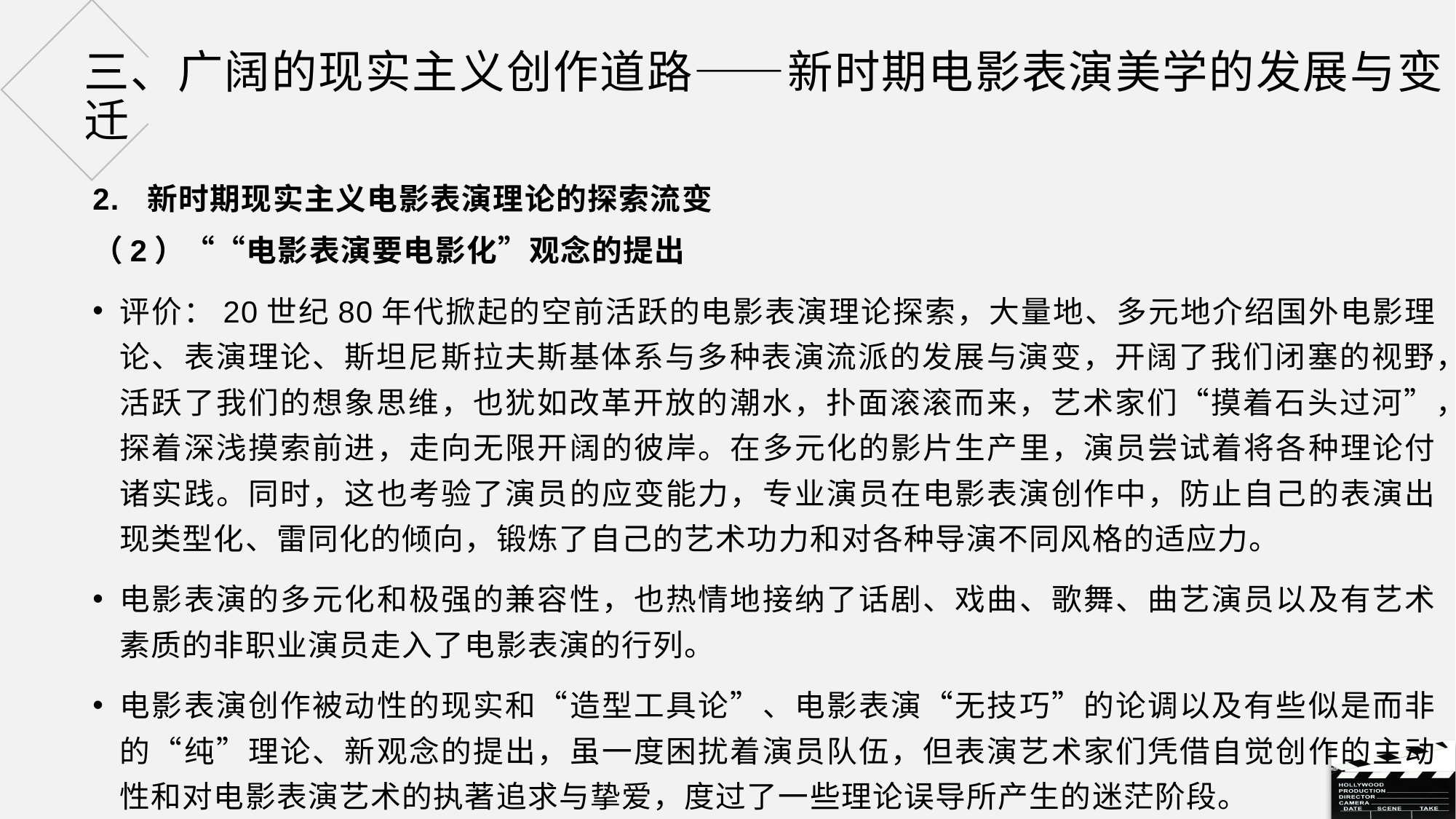

# 三、广阔的现实主义创作道路——新时期电影表演美学的发展与变迁
新时期现实主义电影表演理论的探索流变
（2）““电影表演要电影化”观念的提出
评价：20世纪80年代掀起的空前活跃的电影表演理论探索，大量地、多元地介绍国外电影理论、表演理论、斯坦尼斯拉夫斯基体系与多种表演流派的发展与演变，开阔了我们闭塞的视野，活跃了我们的想象思维，也犹如改革开放的潮水，扑面滚滚而来，艺术家们“摸着石头过河”，探着深浅摸索前进，走向无限开阔的彼岸。在多元化的影片生产里，演员尝试着将各种理论付诸实践。同时，这也考验了演员的应变能力，专业演员在电影表演创作中，防止自己的表演出现类型化、雷同化的倾向，锻炼了自己的艺术功力和对各种导演不同风格的适应力。
电影表演的多元化和极强的兼容性，也热情地接纳了话剧、戏曲、歌舞、曲艺演员以及有艺术素质的非职业演员走入了电影表演的行列。
电影表演创作被动性的现实和“造型工具论”、电影表演“无技巧”的论调以及有些似是而非的“纯”理论、新观念的提出，虽一度困扰着演员队伍，但表演艺术家们凭借自觉创作的主动性和对电影表演艺术的执著追求与挚爱，度过了一些理论误导所产生的迷茫阶段。